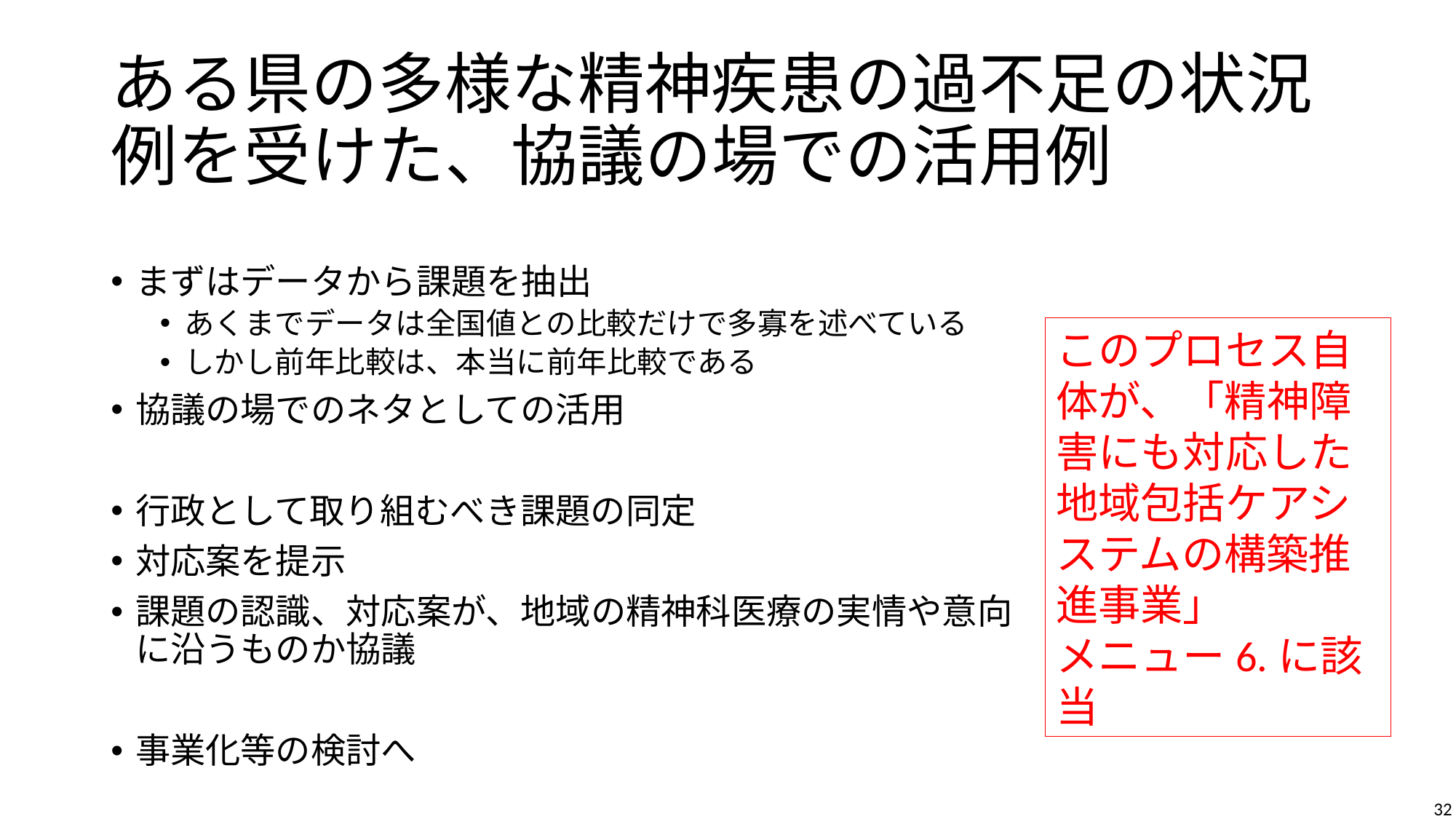

# ある県の多様な精神疾患の過不足の状況例を受けた、協議の場での活用例
まずはデータから課題を抽出
あくまでデータは全国値との比較だけで多寡を述べている
しかし前年比較は、本当に前年比較である
協議の場でのネタとしての活用

行政として取り組むべき課題の同定
対応案を提示
課題の認識、対応案が、地域の精神科医療の実情や意向に沿うものか協議

事業化等の検討へ

このプロセス自体が、「精神障害にも対応した地域包括ケアシステムの構築推進事業」
メニュー6.に該当
32